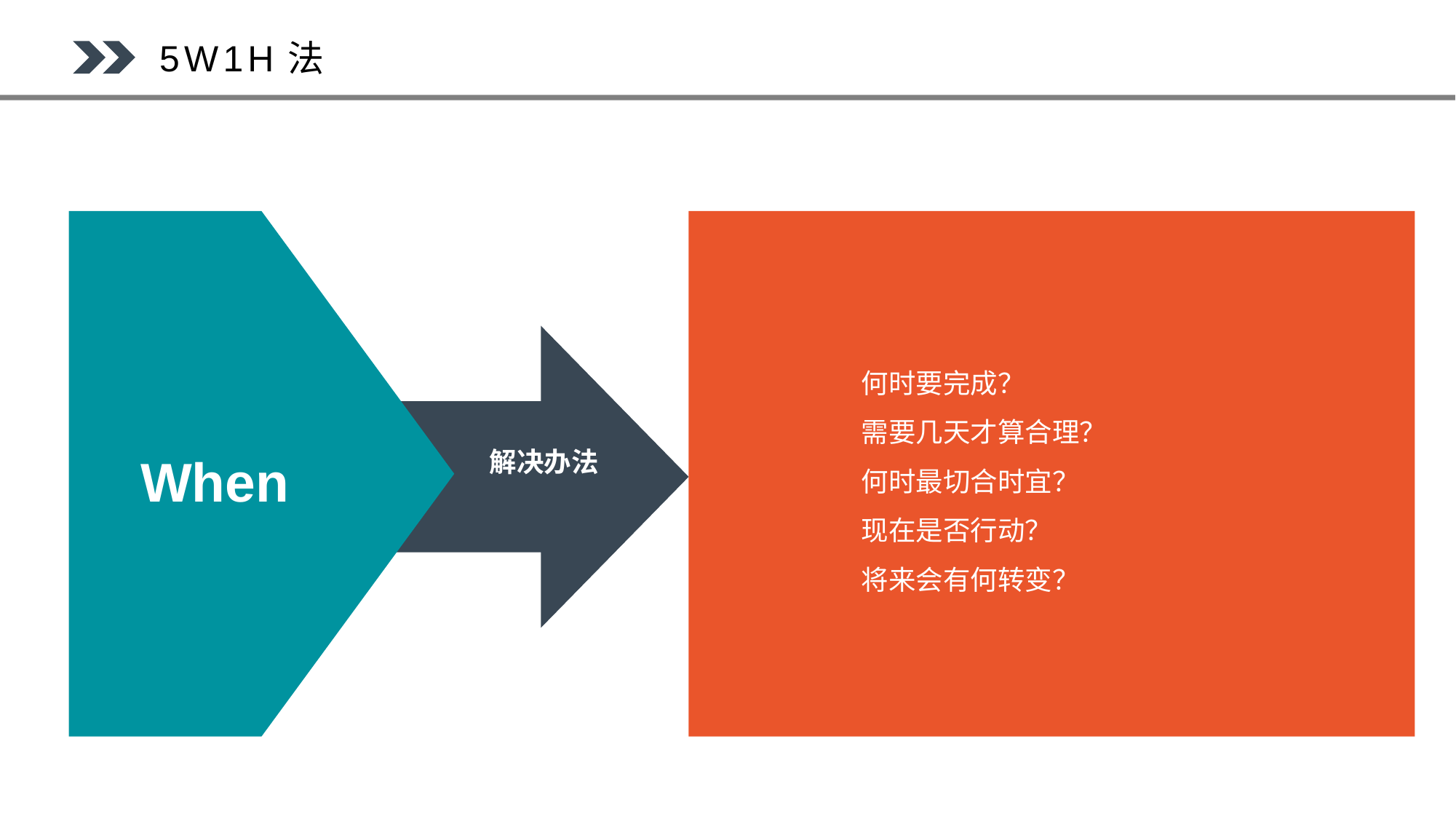

5W1H法

When
解决办法
何时要完成？
需要几天才算合理？
何时最切合时宜？
现在是否行动？
将来会有何转变？